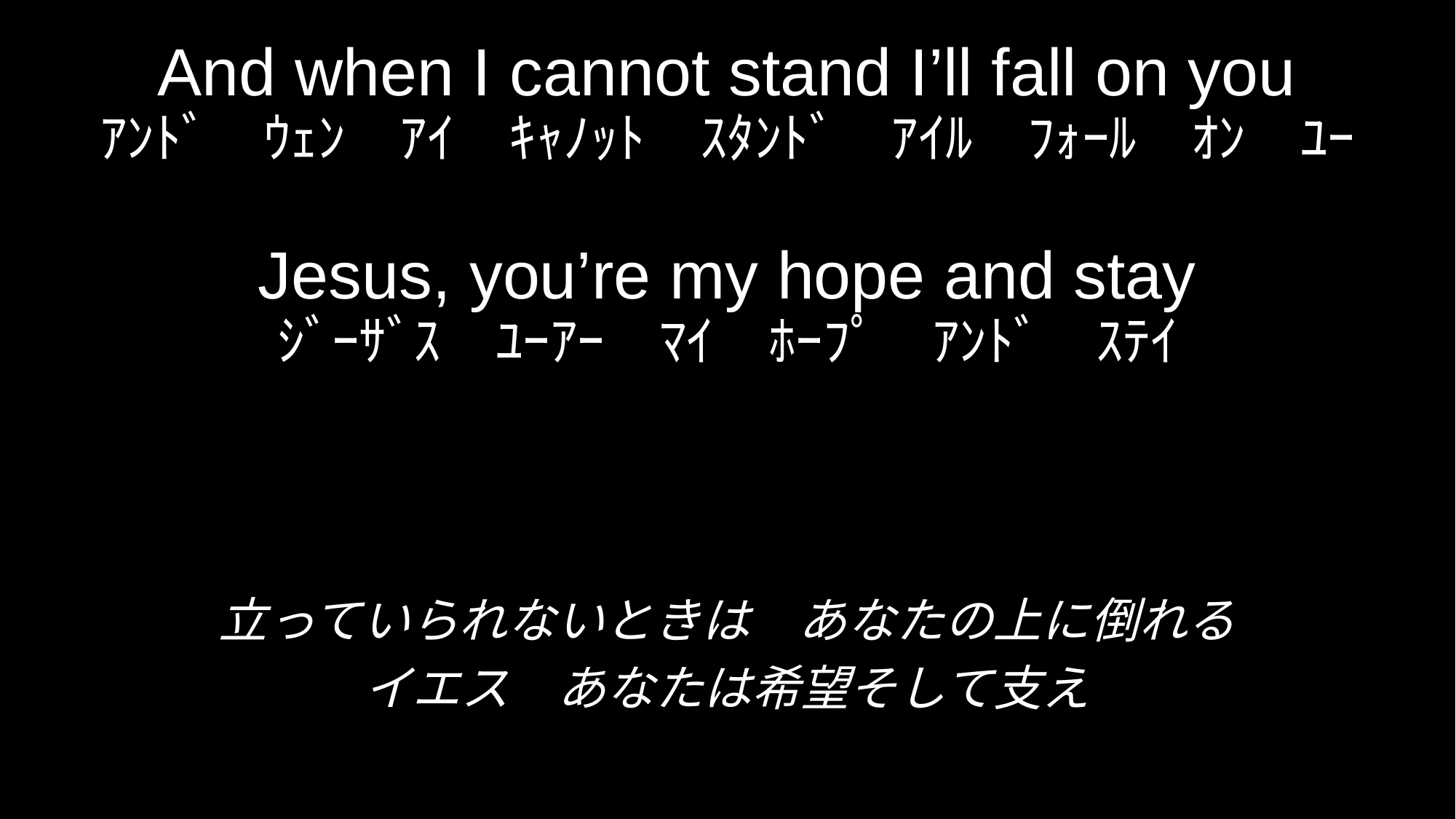

# And when I cannot stand I’ll fall on you ｱﾝﾄﾞ　ｳｪﾝ　ｱｲ　ｷｬﾉｯﾄ　ｽﾀﾝﾄﾞ　ｱｲﾙ　ﾌｫｰﾙ　ｵﾝ　ﾕｰ Jesus, you’re my hope and stay ｼﾞｰｻﾞｽ　ﾕｰｱｰ　ﾏｲ　ﾎｰﾌﾟ　ｱﾝﾄﾞ　ｽﾃｲ
立っていられないときは　あなたの上に倒れる
イエス　あなたは希望そして支え